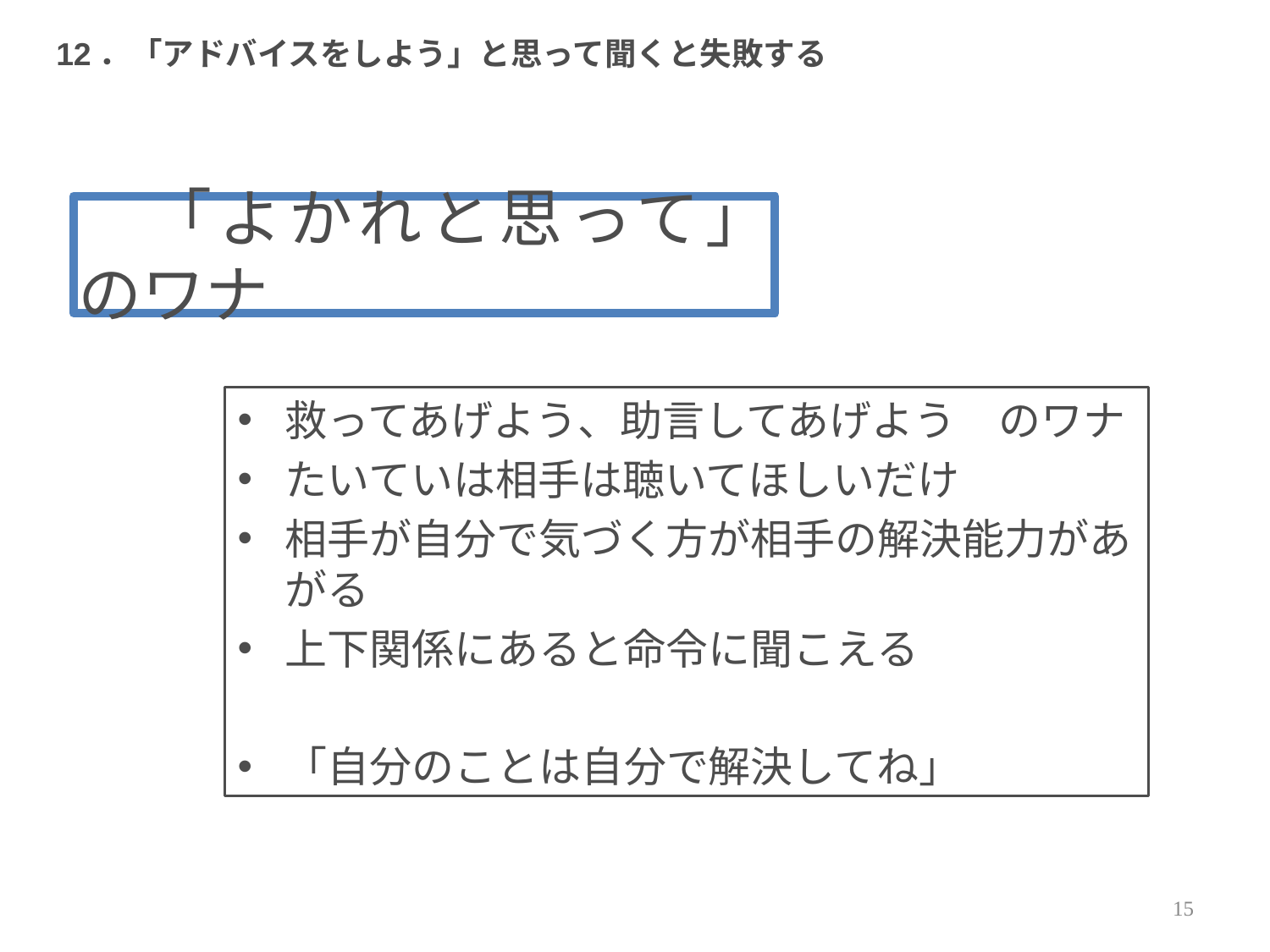

# 12．「アドバイスをしよう」と思って聞くと失敗する
　「よかれと思って」のワナ
救ってあげよう、助言してあげよう　のワナ
たいていは相手は聴いてほしいだけ
相手が自分で気づく方が相手の解決能力があがる
上下関係にあると命令に聞こえる

「自分のことは自分で解決してね」
15